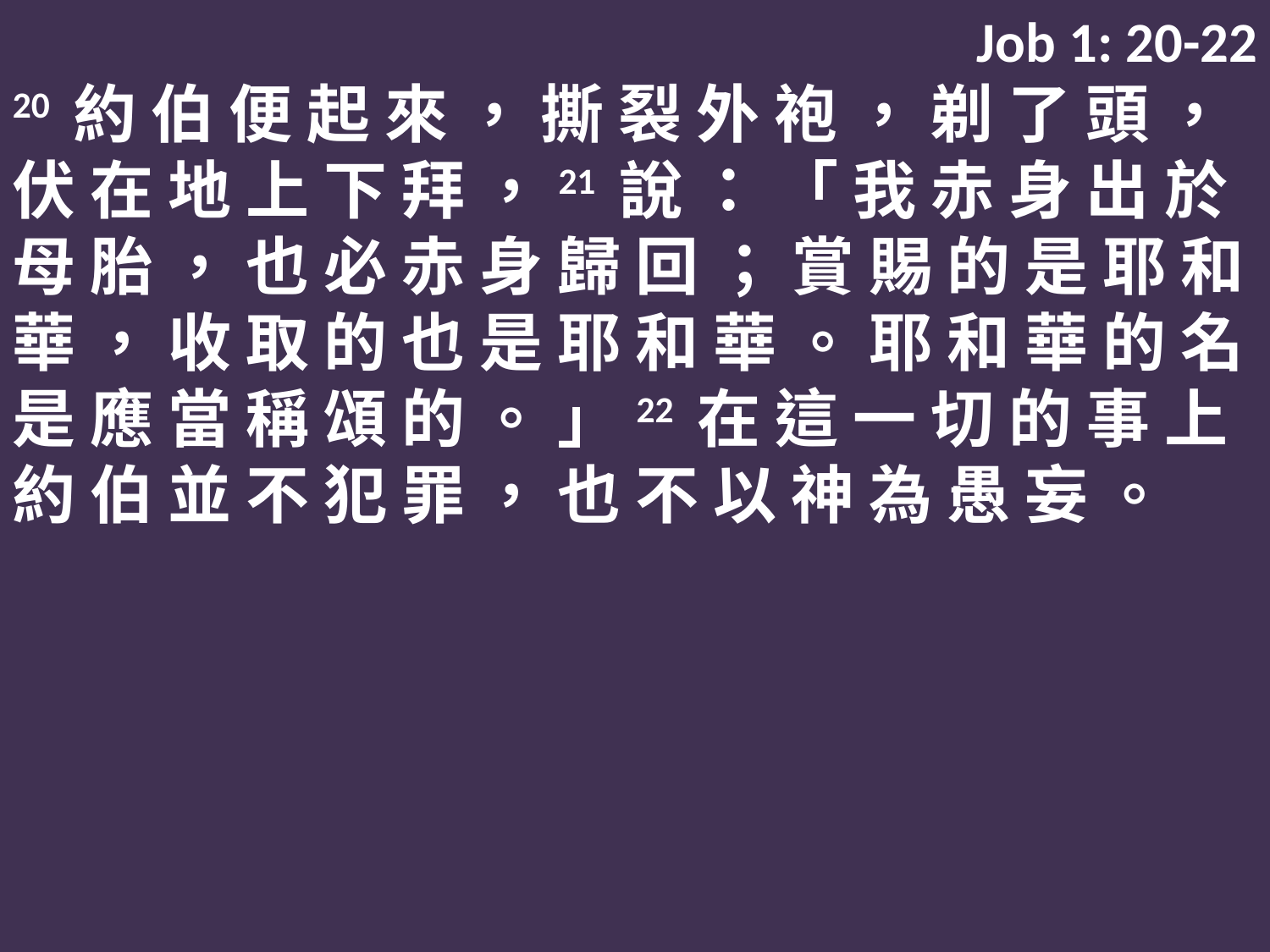

Job 1: 20-22
20 約 伯 便 起 來 ， 撕 裂 外 袍 ， 剃 了 頭 ， 伏 在 地 上 下 拜 ，21 說 ： 「 我 赤 身 出 於 母 胎 ， 也 必 赤 身 歸 回 ； 賞 賜 的 是 耶 和 華 ， 收 取 的 也 是 耶 和 華 。 耶 和 華 的 名 是 應 當 稱 頌 的 。 」22 在 這 一 切 的 事 上 約 伯 並 不 犯 罪 ， 也 不 以 神 為 愚 妄 。